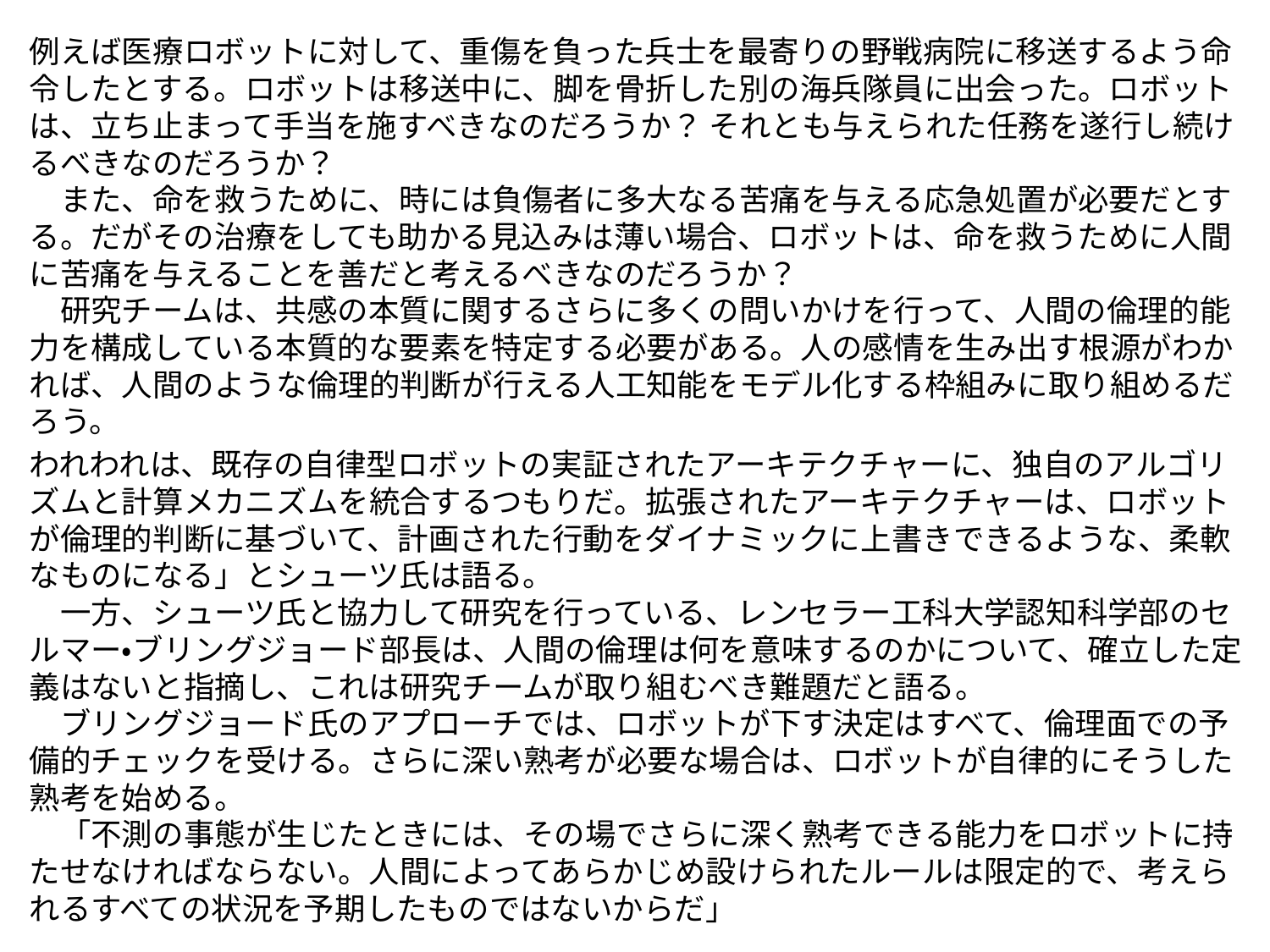

例えば医療ロボットに対して、重傷を負った兵士を最寄りの野戦病院に移送するよう命令したとする。ロボットは移送中に、脚を骨折した別の海兵隊員に出会った。ロボットは、立ち止まって手当を施すべきなのだろうか？ それとも与えられた任務を遂行し続けるべきなのだろうか？
　また、命を救うために、時には負傷者に多大なる苦痛を与える応急処置が必要だとする。だがその治療をしても助かる見込みは薄い場合、ロボットは、命を救うために人間に苦痛を与えることを善だと考えるべきなのだろうか？
　研究チームは、共感の本質に関するさらに多くの問いかけを行って、人間の倫理的能力を構成している本質的な要素を特定する必要がある。人の感情を生み出す根源がわかれば、人間のような倫理的判断が行える人工知能をモデル化する枠組みに取り組めるだろう。
われわれは、既存の自律型ロボットの実証されたアーキテクチャーに、独自のアルゴリズムと計算メカニズムを統合するつもりだ。拡張されたアーキテクチャーは、ロボットが倫理的判断に基づいて、計画された行動をダイナミックに上書きできるような、柔軟なものになる」とシューツ氏は語る。
　一方、シューツ氏と協力して研究を行っている、レンセラー工科大学認知科学部のセルマー・ブリングジョード部長は、人間の倫理は何を意味するのかについて、確立した定義はないと指摘し、これは研究チームが取り組むべき難題だと語る。
　ブリングジョード氏のアプローチでは、ロボットが下す決定はすべて、倫理面での予備的チェックを受ける。さらに深い熟考が必要な場合は、ロボットが自律的にそうした熟考を始める。
　「不測の事態が生じたときには、その場でさらに深く熟考できる能力をロボットに持たせなければならない。人間によってあらかじめ設けられたルールは限定的で、考えられるすべての状況を予期したものではないからだ」